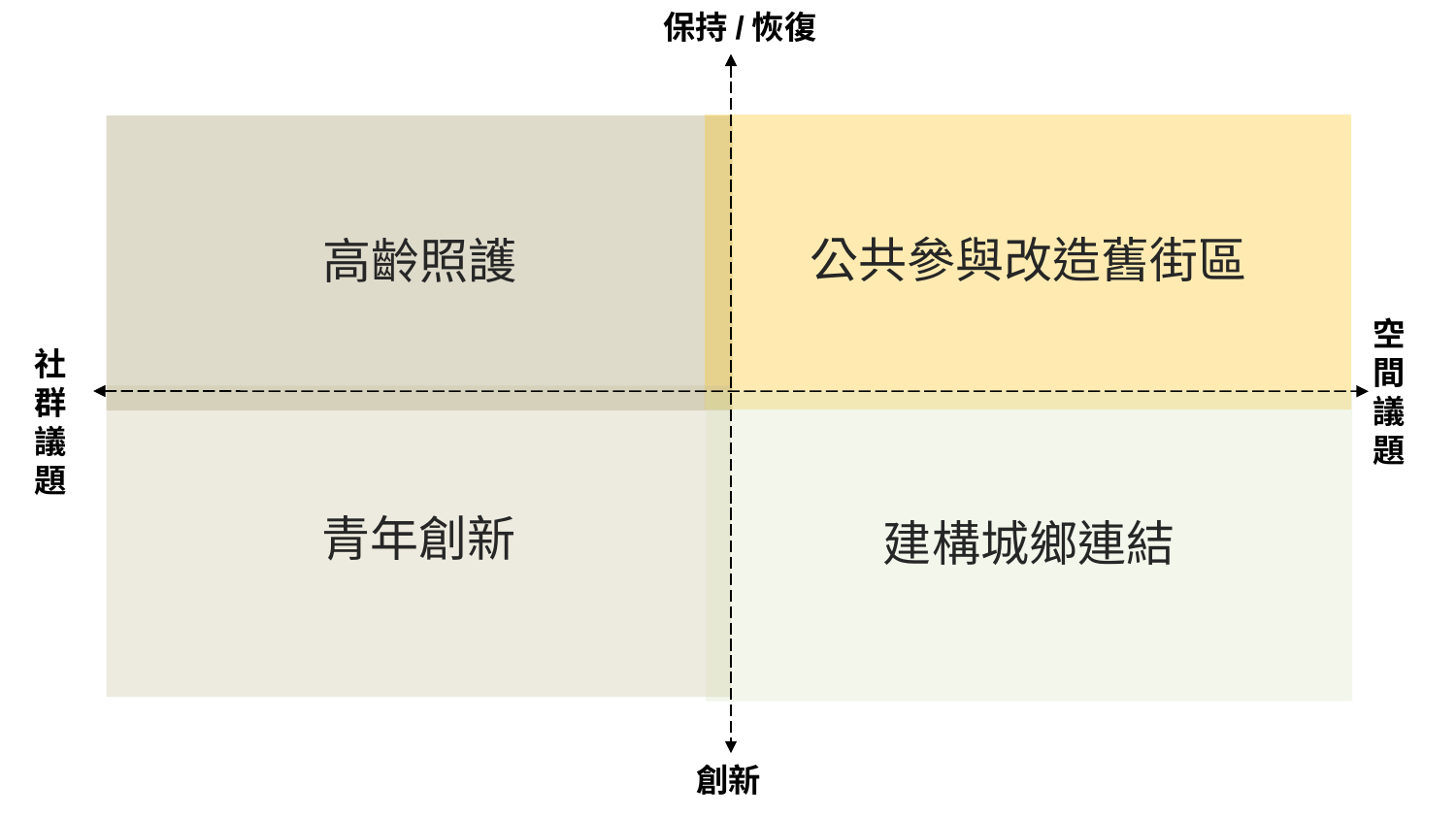

保持/恢復
創新
公共參與改造舊街區
高齡照護
空間議題
社群
議題
青年創新
建構城鄉連結